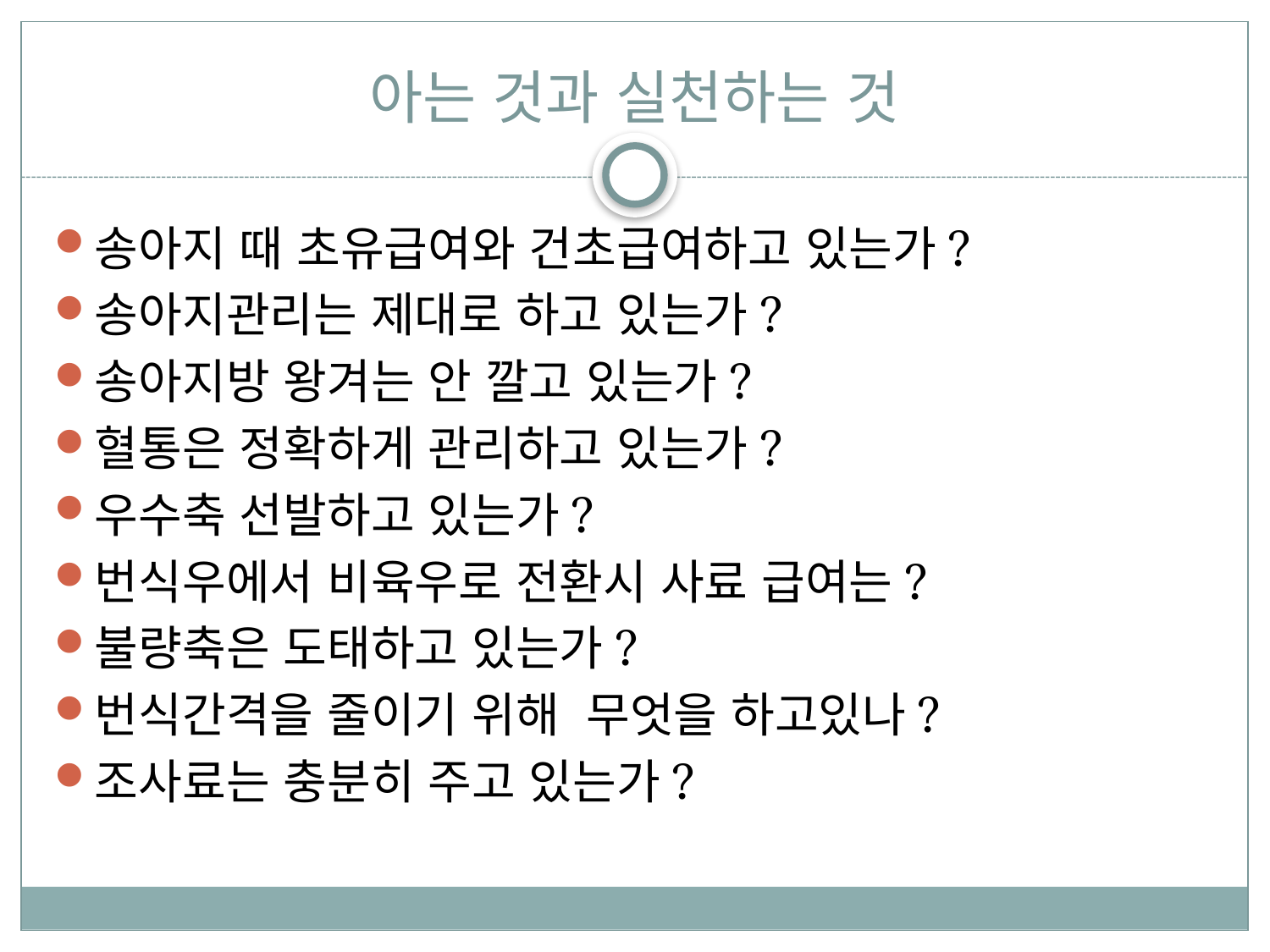

# 아는 것과 실천하는 것
송아지 때 초유급여와 건초급여하고 있는가?
송아지관리는 제대로 하고 있는가?
송아지방 왕겨는 안 깔고 있는가?
혈통은 정확하게 관리하고 있는가?
우수축 선발하고 있는가?
번식우에서 비육우로 전환시 사료 급여는?
불량축은 도태하고 있는가?
번식간격을 줄이기 위해  무엇을 하고있나?
조사료는 충분히 주고 있는가?